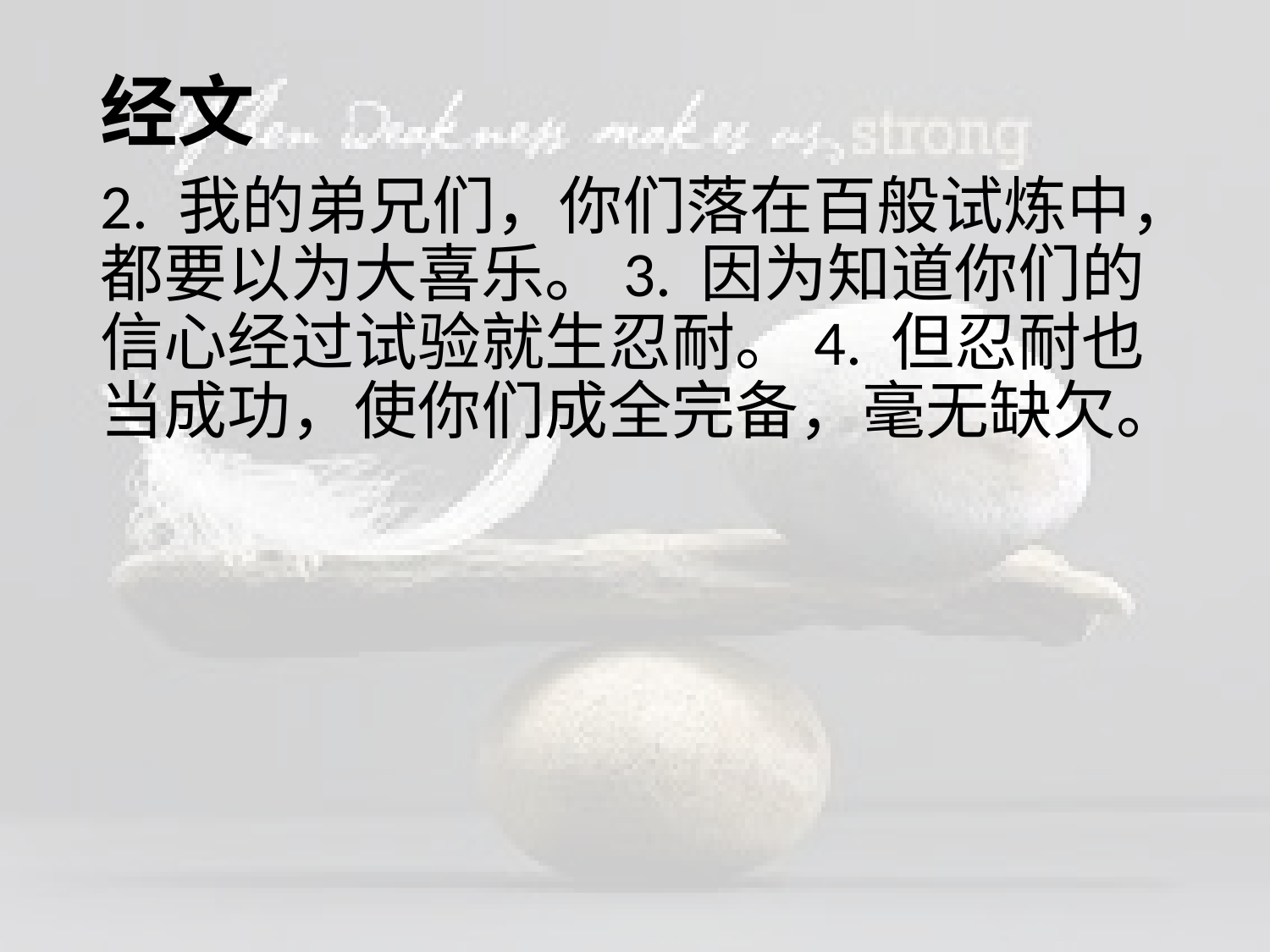

# 经文
2. 我的弟兄们，你们落在百般试炼中，都要以为大喜乐。3. 因为知道你们的信心经过试验就生忍耐。4. 但忍耐也当成功，使你们成全完备，毫无缺欠。